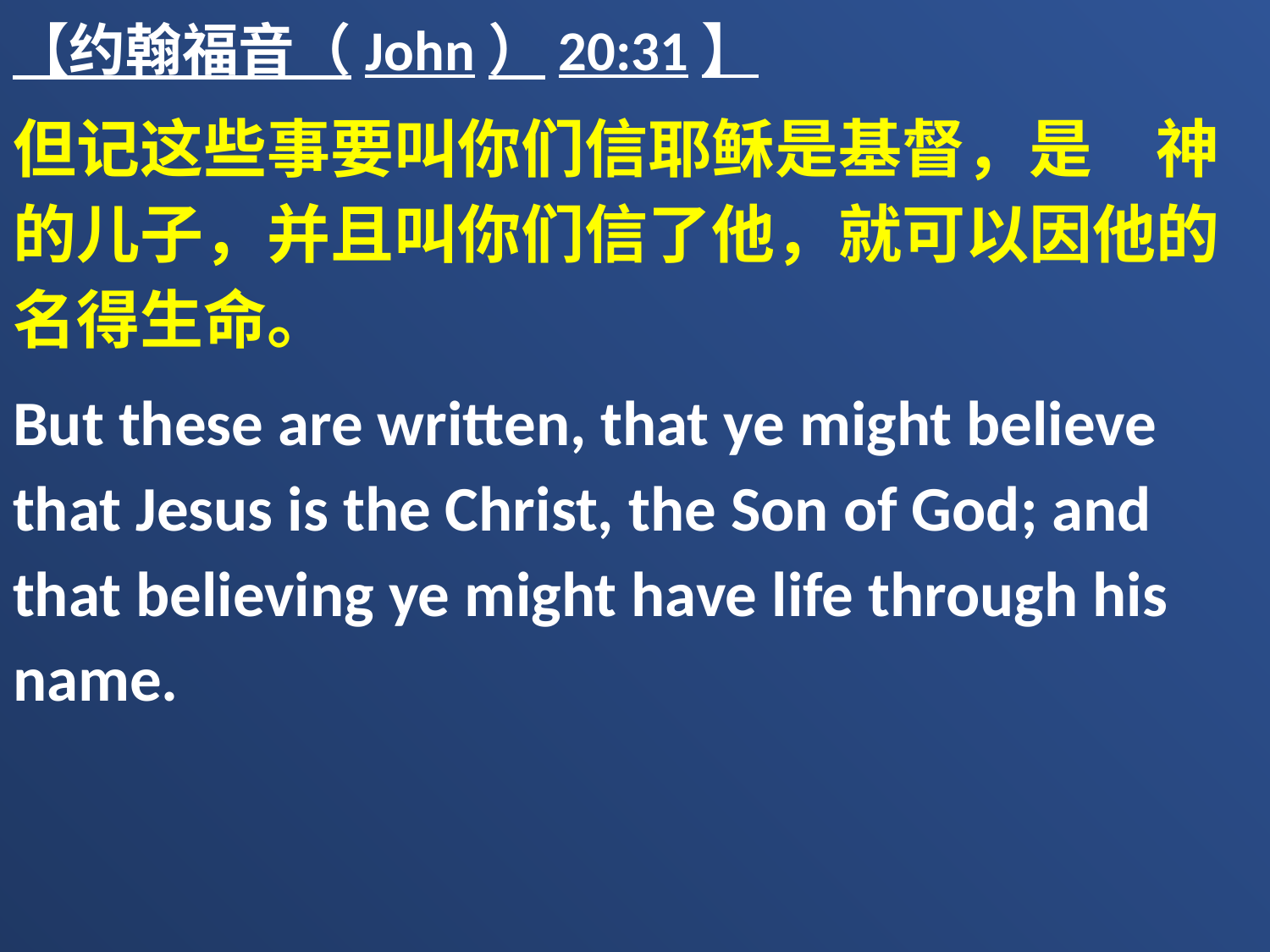

【约翰福音（John）20:31】
但记这些事要叫你们信耶稣是基督，是　神的儿子，并且叫你们信了他，就可以因他的名得生命。
But these are written, that ye might believe that Jesus is the Christ, the Son of God; and that believing ye might have life through his name.